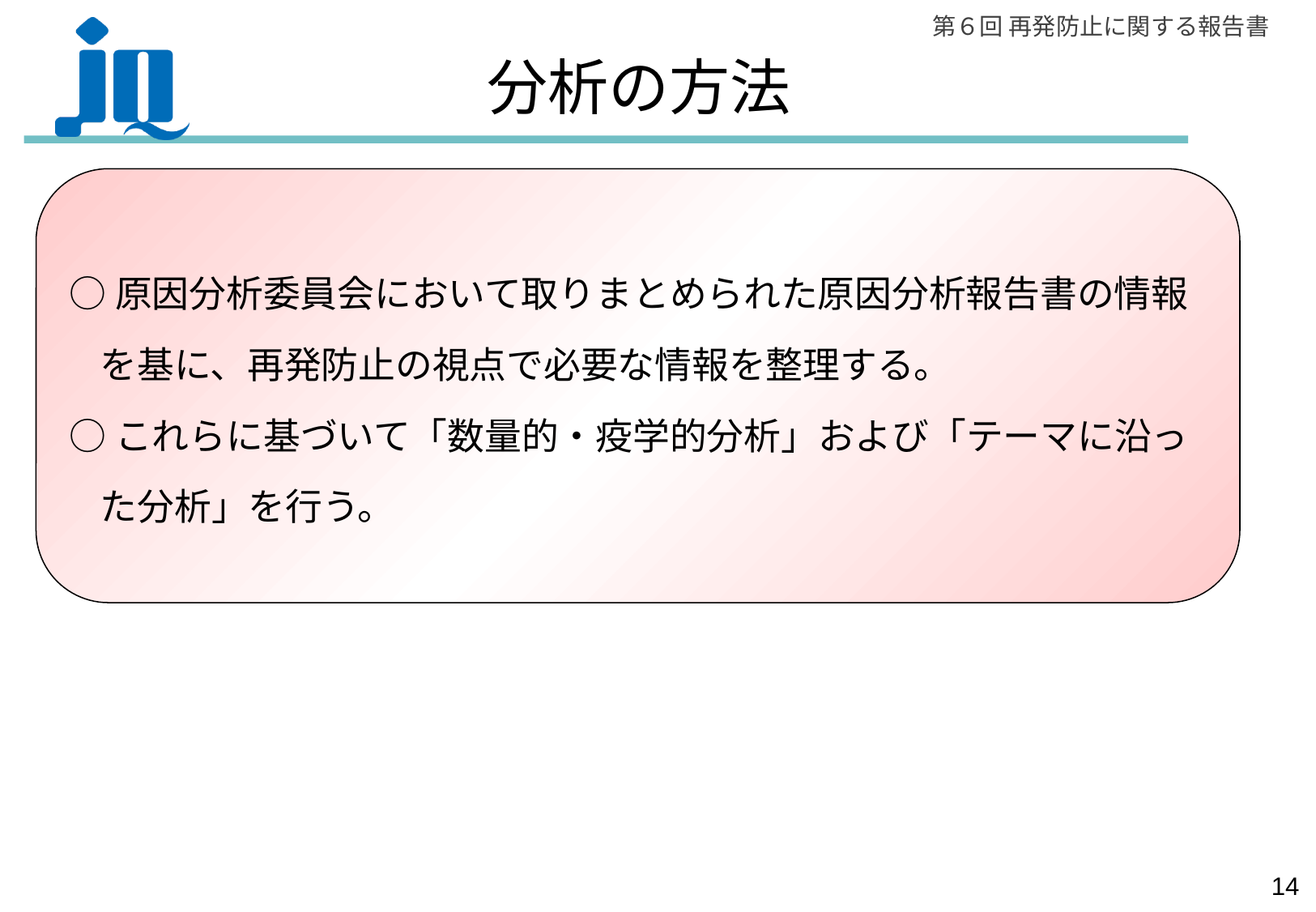

# 分析の方法
○原因分析委員会において取りまとめられた原因分析報告書の情報を基に、再発防止の視点で必要な情報を整理する。
○これらに基づいて「数量的・疫学的分析」および「テーマに沿った分析」を行う。
14